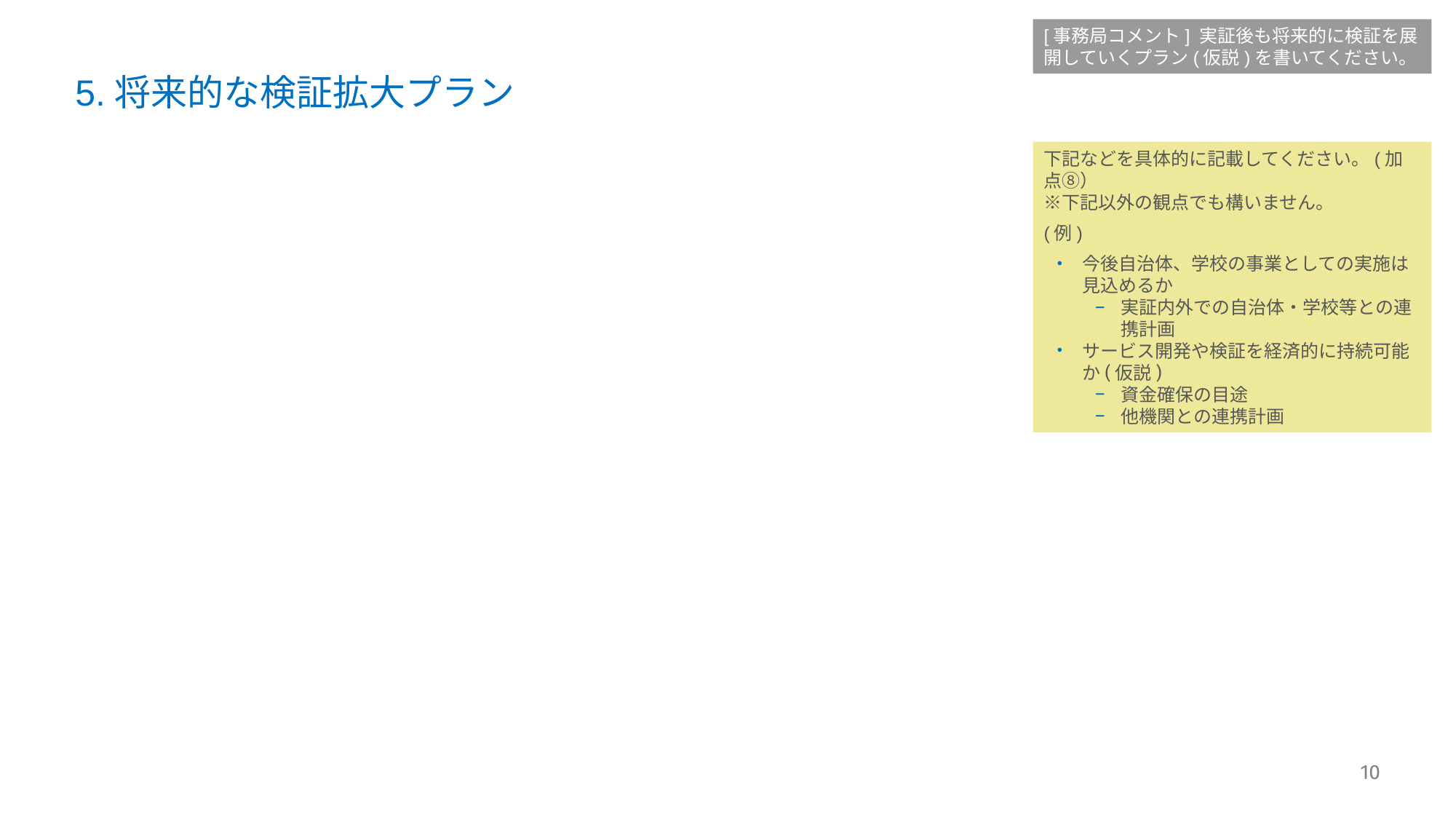

[事務局コメント] 実証後も将来的に検証を展開していくプラン(仮説)を書いてください。
# 5.将来的な検証拡大プラン
下記などを具体的に記載してください。(加点⑧）
※下記以外の観点でも構いません。
(例)
今後自治体、学校の事業としての実施は見込めるか
実証内外での自治体・学校等との連携計画
サービス開発や検証を経済的に持続可能か(仮説)
資金確保の目途
他機関との連携計画